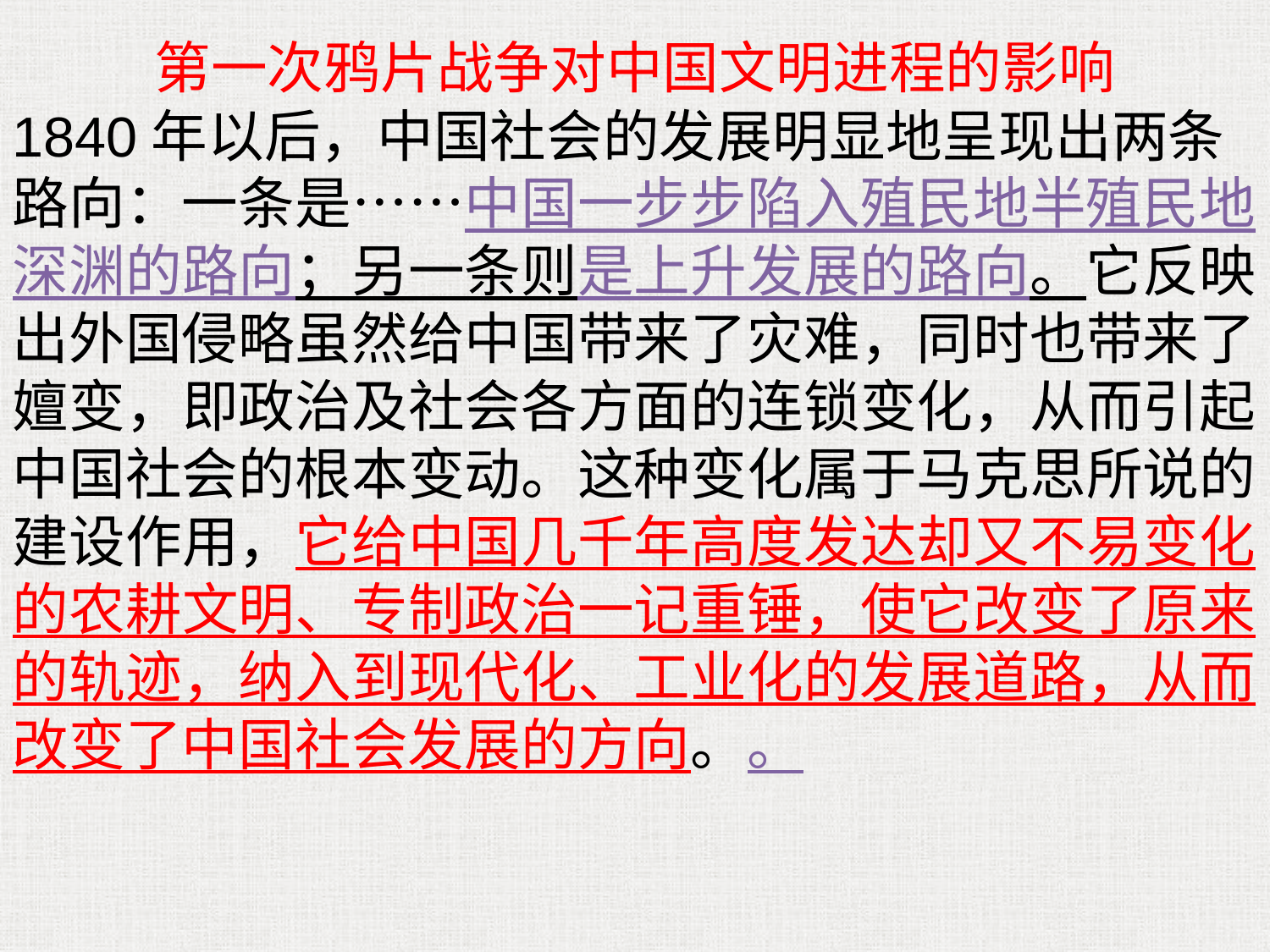

第一次鸦片战争对中国文明进程的影响
1840年以后，中国社会的发展明显地呈现出两条路向：一条是……中国一步步陷入殖民地半殖民地深渊的路向；另一条则是上升发展的路向。它反映出外国侵略虽然给中国带来了灾难，同时也带来了嬗变，即政治及社会各方面的连锁变化，从而引起中国社会的根本变动。这种变化属于马克思所说的建设作用，它给中国几千年高度发达却又不易变化的农耕文明、专制政治一记重锤，使它改变了原来的轨迹，纳入到现代化、工业化的发展道路，从而改变了中国社会发展的方向。。